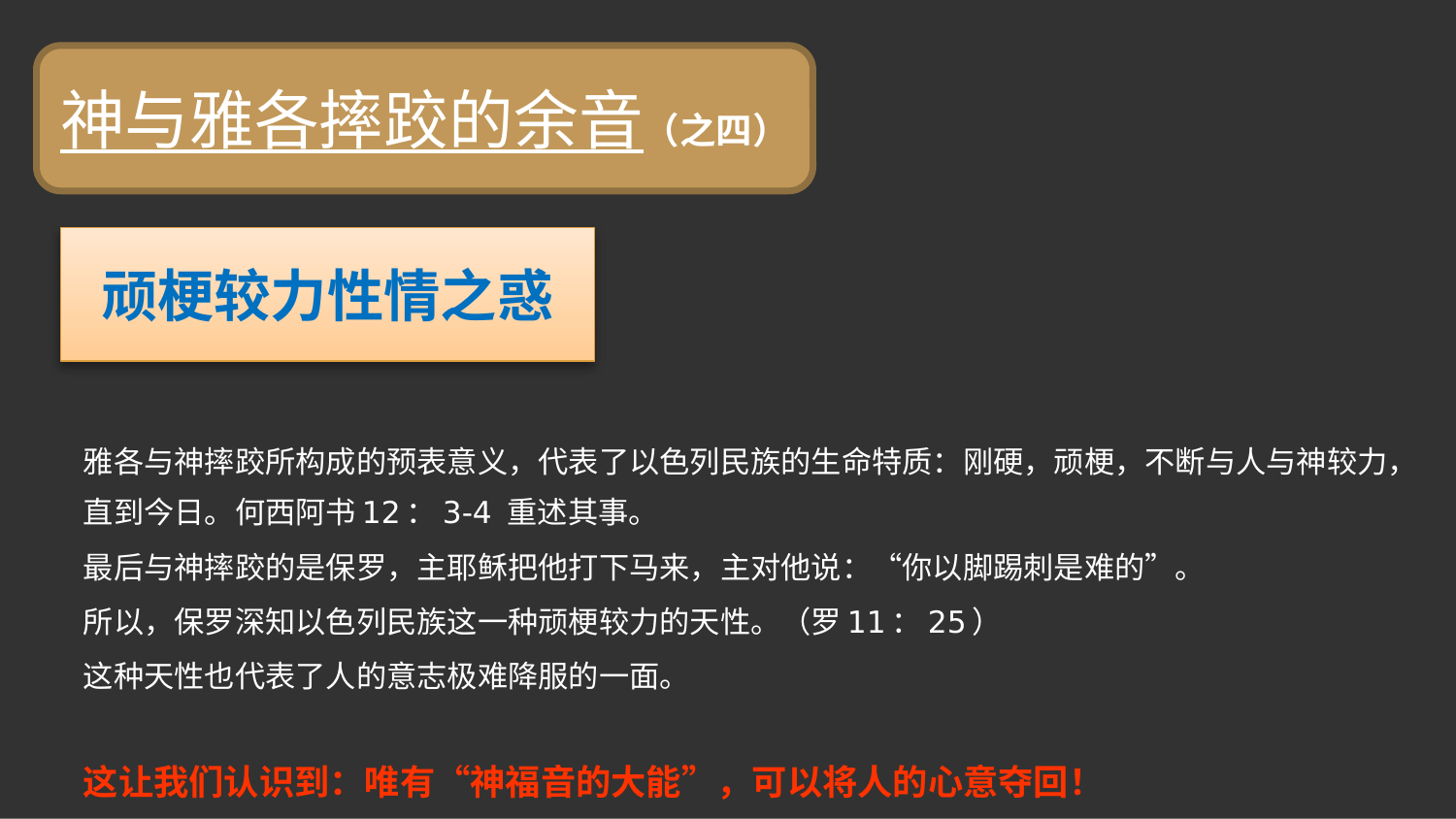

雅各与神摔跤所构成的预表意义，代表了以色列民族的生命特质：刚硬，顽梗，不断与人与神较力，直到今日。何西阿书12：3-4 重述其事。
最后与神摔跤的是保罗，主耶稣把他打下马来，主对他说：“你以脚踢刺是难的”。
所以，保罗深知以色列民族这一种顽梗较力的天性。（罗11：25）
这种天性也代表了人的意志极难降服的一面。

这让我们认识到：唯有“神福音的大能”，可以将人的心意夺回！
神与雅各摔跤的余音（之四）
顽梗较力性情之惑